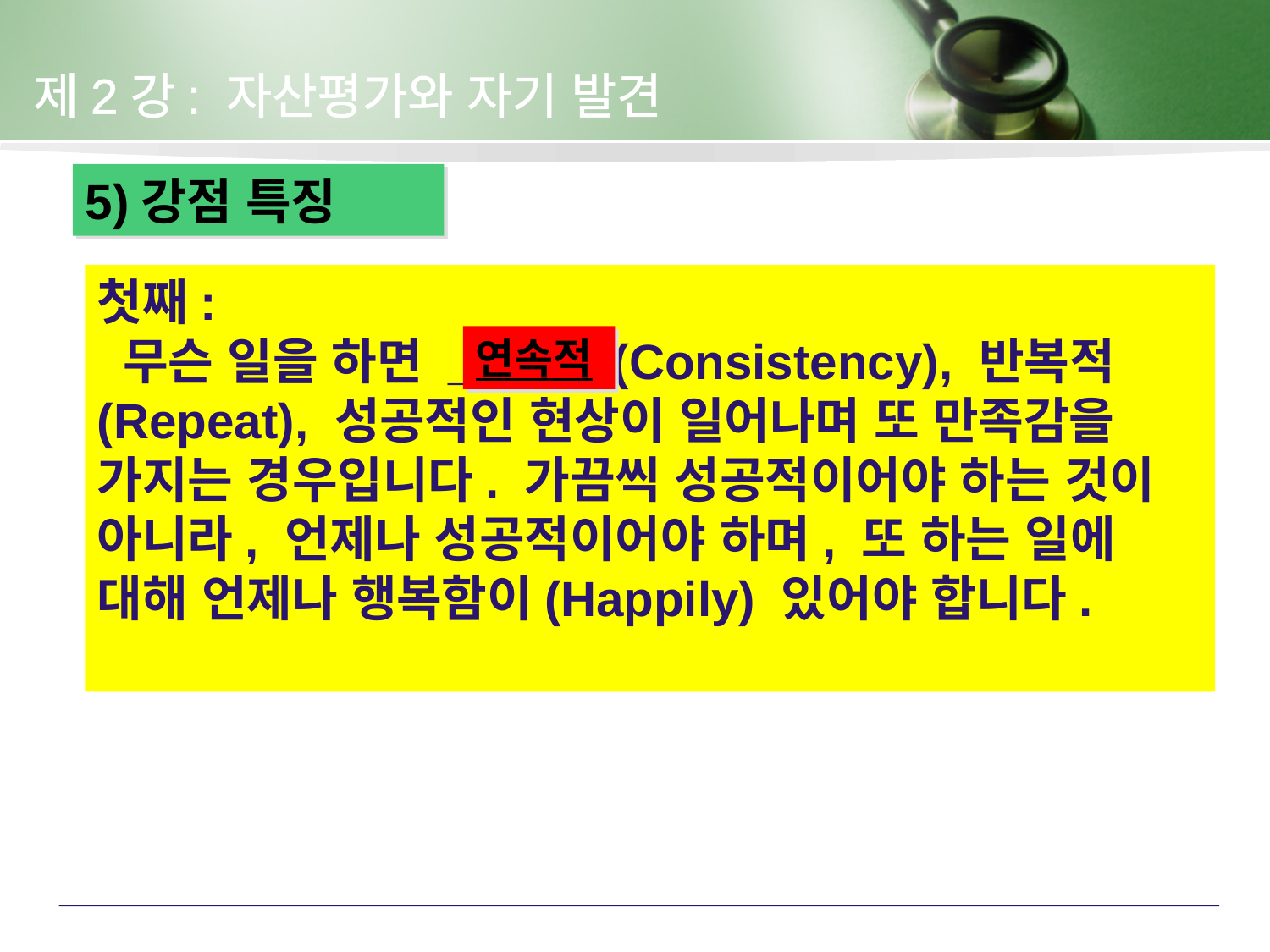

제2강: 자산평가와 자기 발견
5)강점 특징
첫째:
 무슨 일을 하면 ______(Consistency), 반복적(Repeat), 성공적인 현상이 일어나며 또 만족감을 가지는 경우입니다. 가끔씩 성공적이어야 하는 것이 아니라, 언제나 성공적이어야 하며, 또 하는 일에 대해 언제나 행복함이(Happily) 있어야 합니다.

연속적